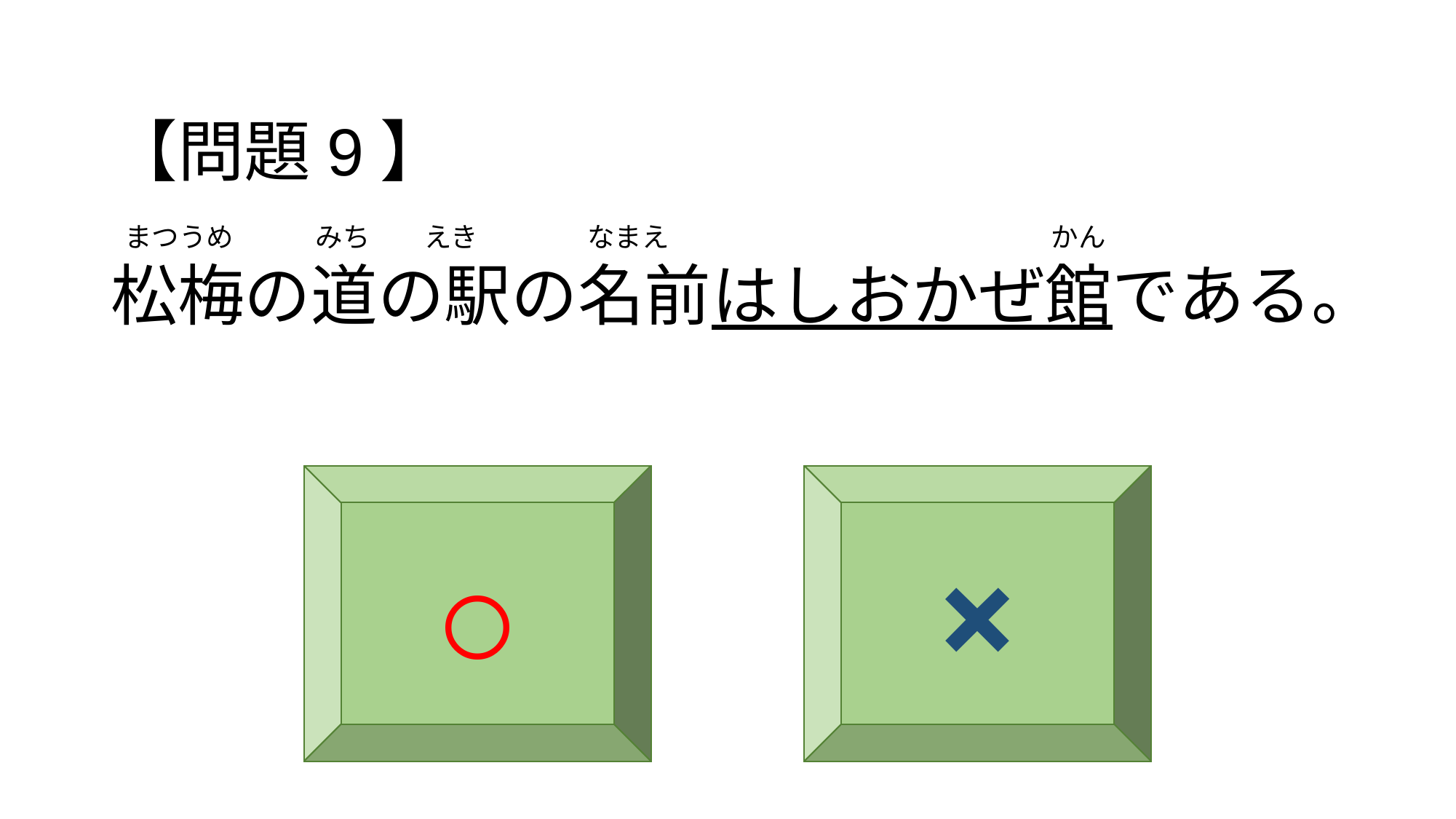

# 【問題9】 松梅の道の駅の名前はしおかぜ館である。
　まつうめ　　　みち　　えき　　　　なまえ　　　　　　　　　　　　　　かん
○
×